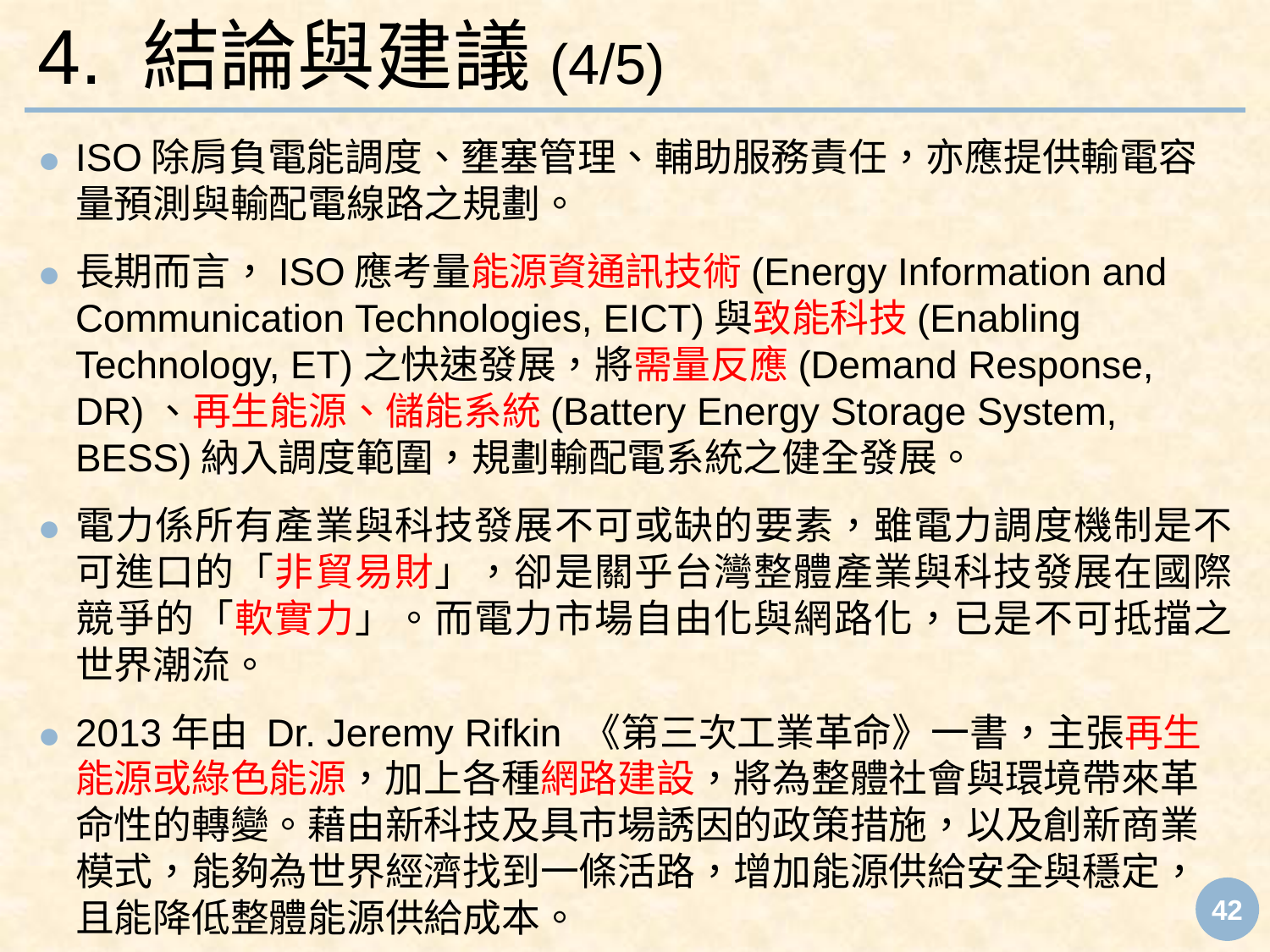

# 4. 結論與建議(4/5)
ISO除肩負電能調度、壅塞管理、輔助服務責任，亦應提供輸電容量預測與輸配電線路之規劃。
長期而言，ISO應考量能源資通訊技術(Energy Information and Communication Technologies, EICT)與致能科技(Enabling Technology, ET)之快速發展，將需量反應(Demand Response, DR)、再生能源、儲能系統(Battery Energy Storage System, BESS)納入調度範圍，規劃輸配電系統之健全發展。
電力係所有產業與科技發展不可或缺的要素，雖電力調度機制是不可進口的「非貿易財」，卻是關乎台灣整體產業與科技發展在國際競爭的「軟實力」。而電力市場自由化與網路化，已是不可抵擋之世界潮流。
2013年由 Dr. Jeremy Rifkin 《第三次工業革命》一書，主張再生能源或綠色能源，加上各種網路建設，將為整體社會與環境帶來革命性的轉變。藉由新科技及具市場誘因的政策措施，以及創新商業模式，能夠為世界經濟找到一條活路，增加能源供給安全與穩定，且能降低整體能源供給成本。

42